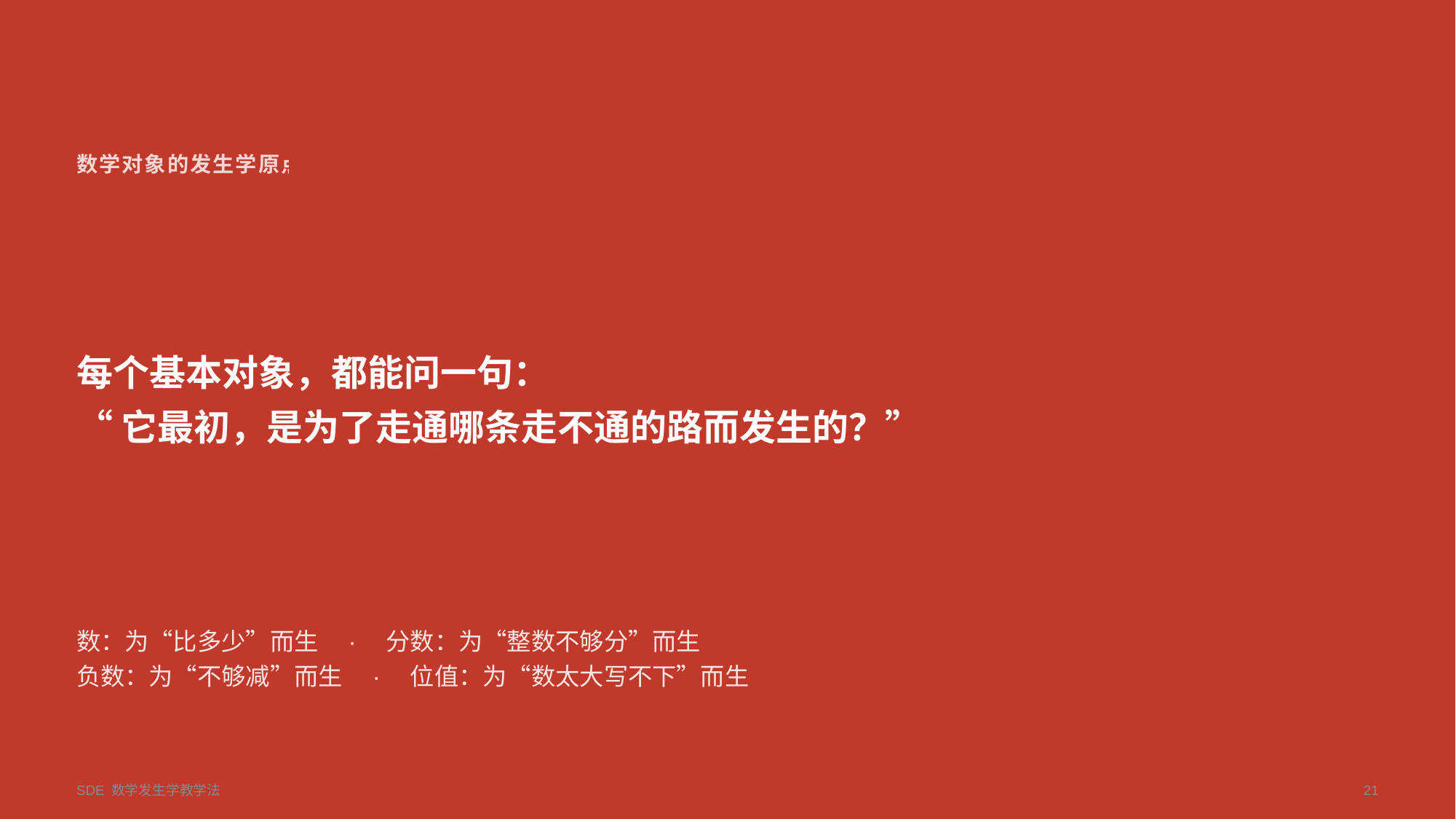

数学对象的发生学原点
每个基本对象，都能问一句：
“它最初，是为了走通哪条走不通的路而发生的？”
数：为“比多少”而生　·　分数：为“整数不够分”而生
负数：为“不够减”而生　·　位值：为“数太大写不下”而生
SDE 数学发生学教学法
21